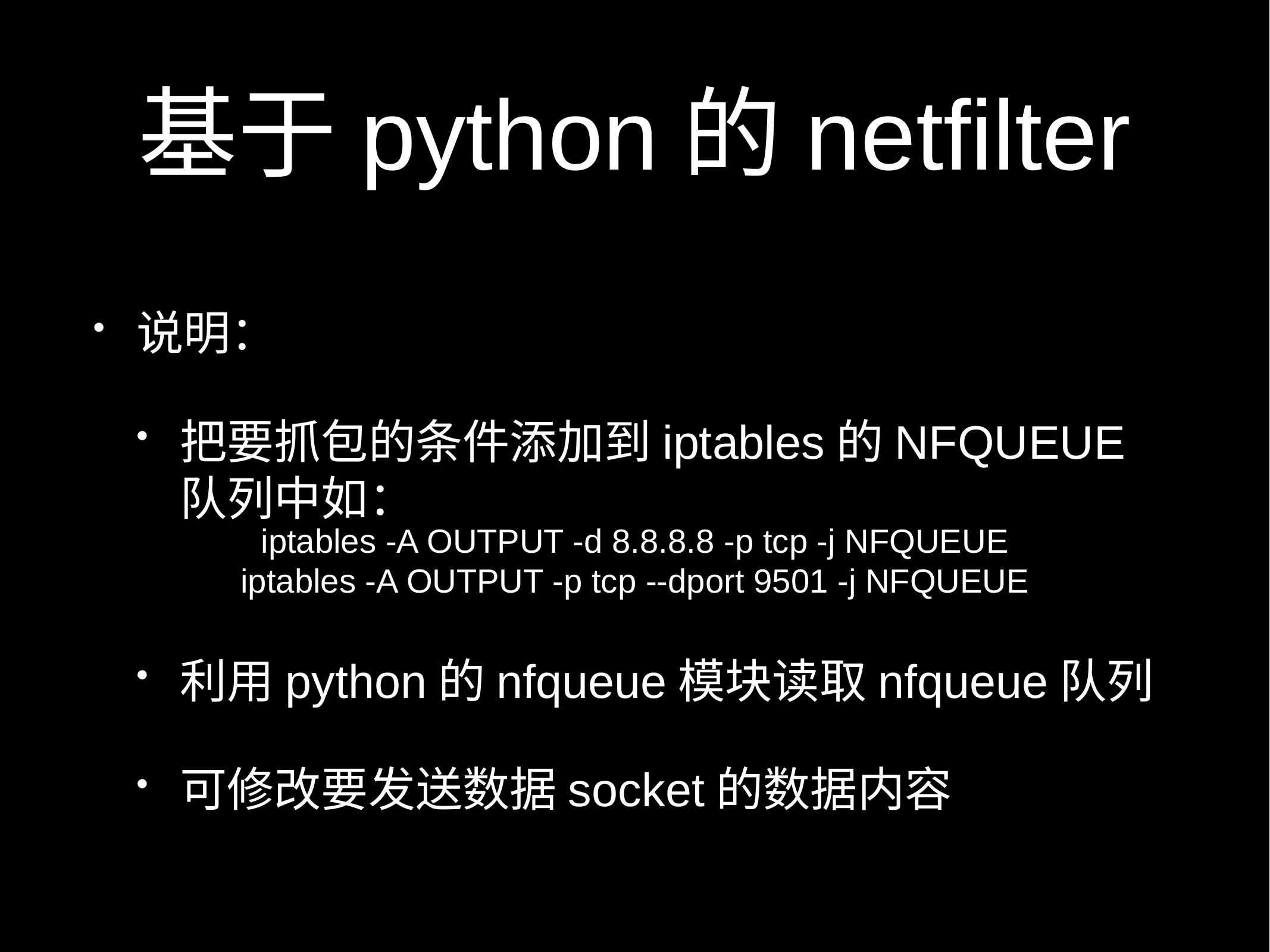

# 基于python的netfilter
说明：
把要抓包的条件添加到iptables的NFQUEUE队列中如：

利用python的nfqueue模块读取nfqueue队列
可修改要发送数据socket的数据内容
iptables -A OUTPUT -d 8.8.8.8 -p tcp -j NFQUEUE
iptables -A OUTPUT -p tcp --dport 9501 -j NFQUEUE